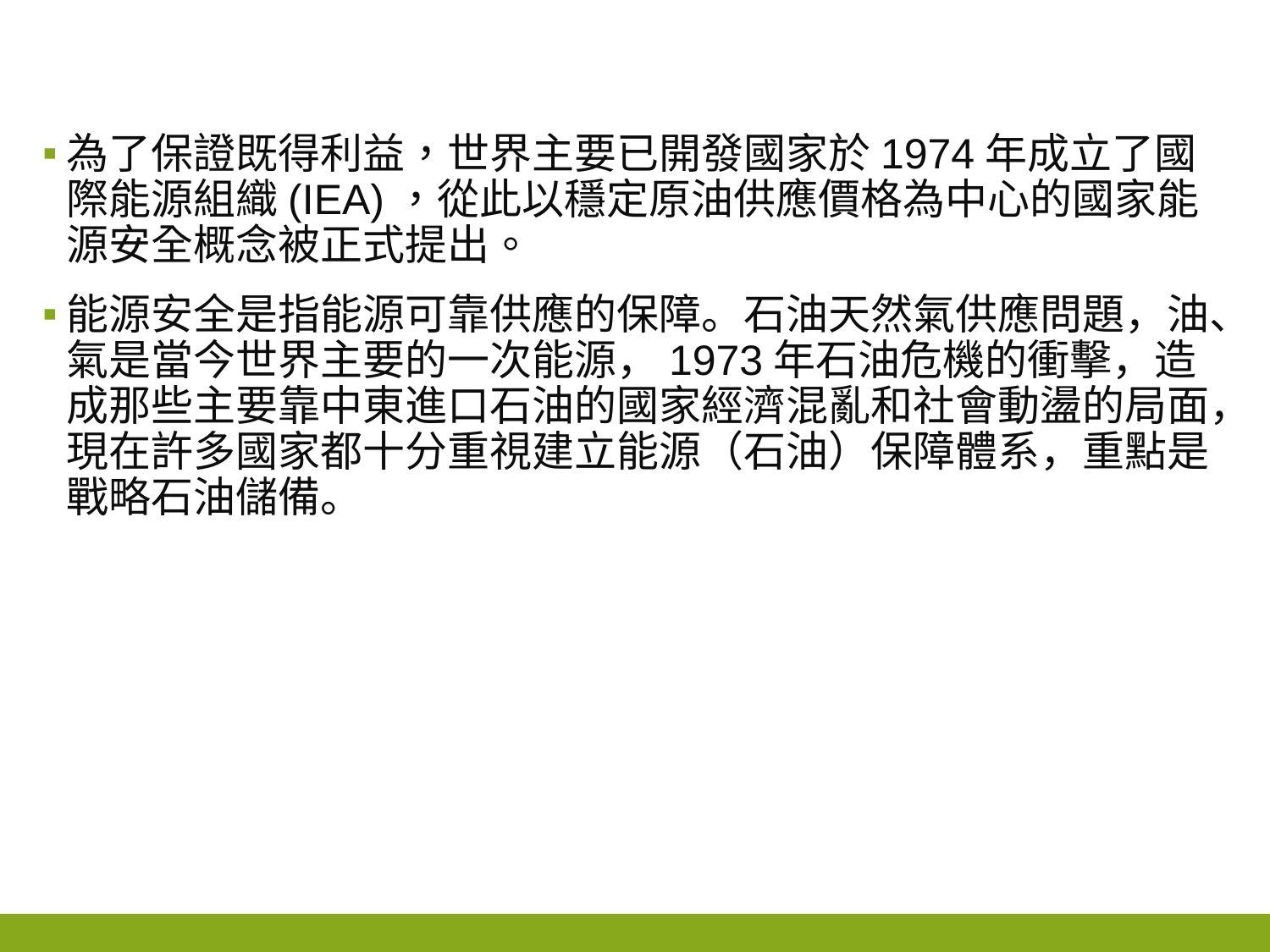

#
為了保證既得利益，世界主要已開發國家於1974年成立了國際能源組織(IEA)，從此以穩定原油供應價格為中心的國家能源安全概念被正式提出。
能源安全是指能源可靠供應的保障。石油天然氣供應問題，油、氣是當今世界主要的一次能源，1973年石油危機的衝擊，造成那些主要靠中東進口石油的國家經濟混亂和社會動盪的局面，現在許多國家都十分重視建立能源（石油）保障體系，重點是戰略石油儲備。